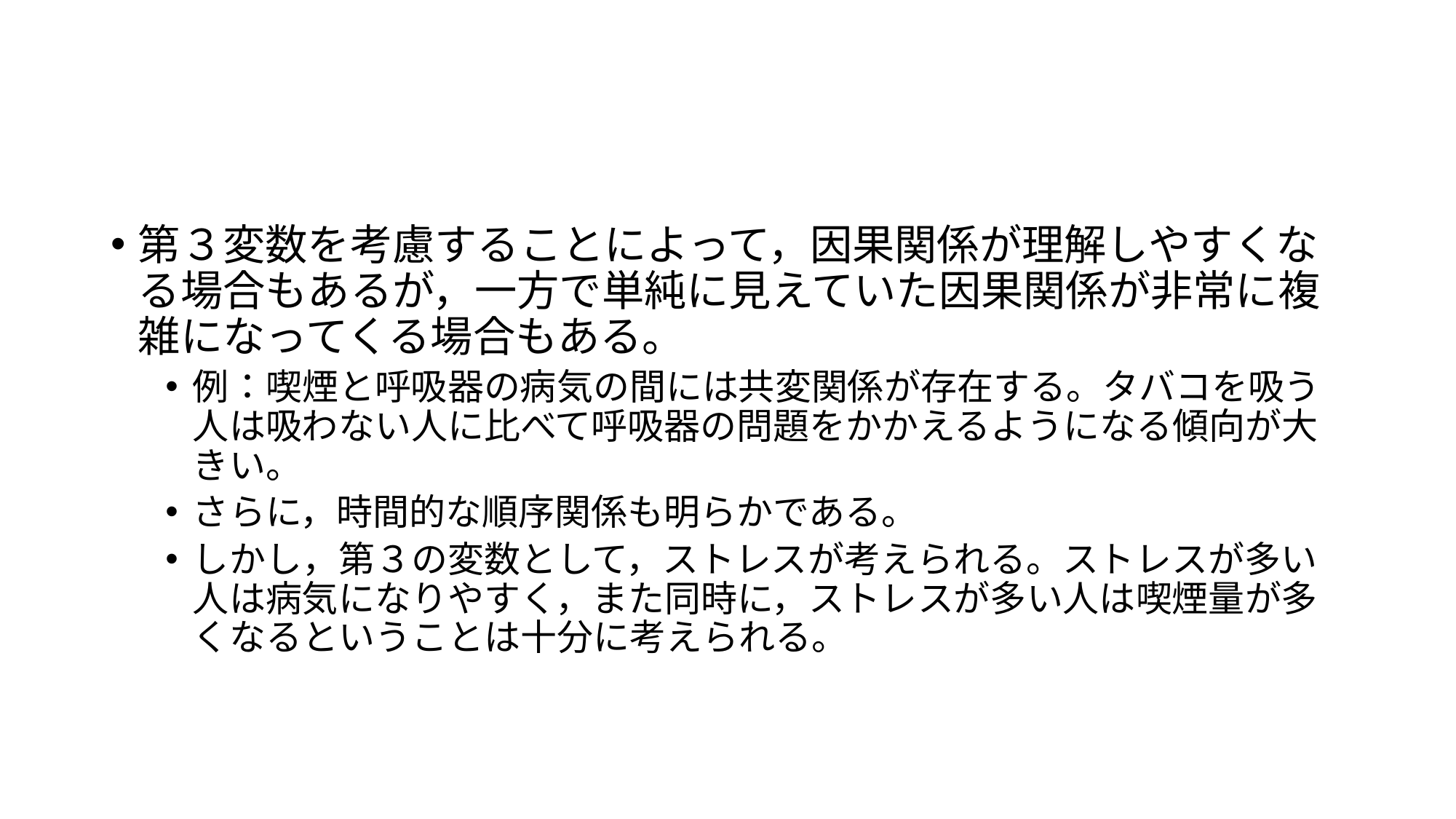

#
第３変数を考慮することによって，因果関係が理解しやすくなる場合もあるが，一方で単純に見えていた因果関係が非常に複雑になってくる場合もある。
例：喫煙と呼吸器の病気の間には共変関係が存在する。タバコを吸う人は吸わない人に比べて呼吸器の問題をかかえるようになる傾向が大きい。
さらに，時間的な順序関係も明らかである。
しかし，第３の変数として，ストレスが考えられる。ストレスが多い人は病気になりやすく，また同時に，ストレスが多い人は喫煙量が多くなるということは十分に考えられる。